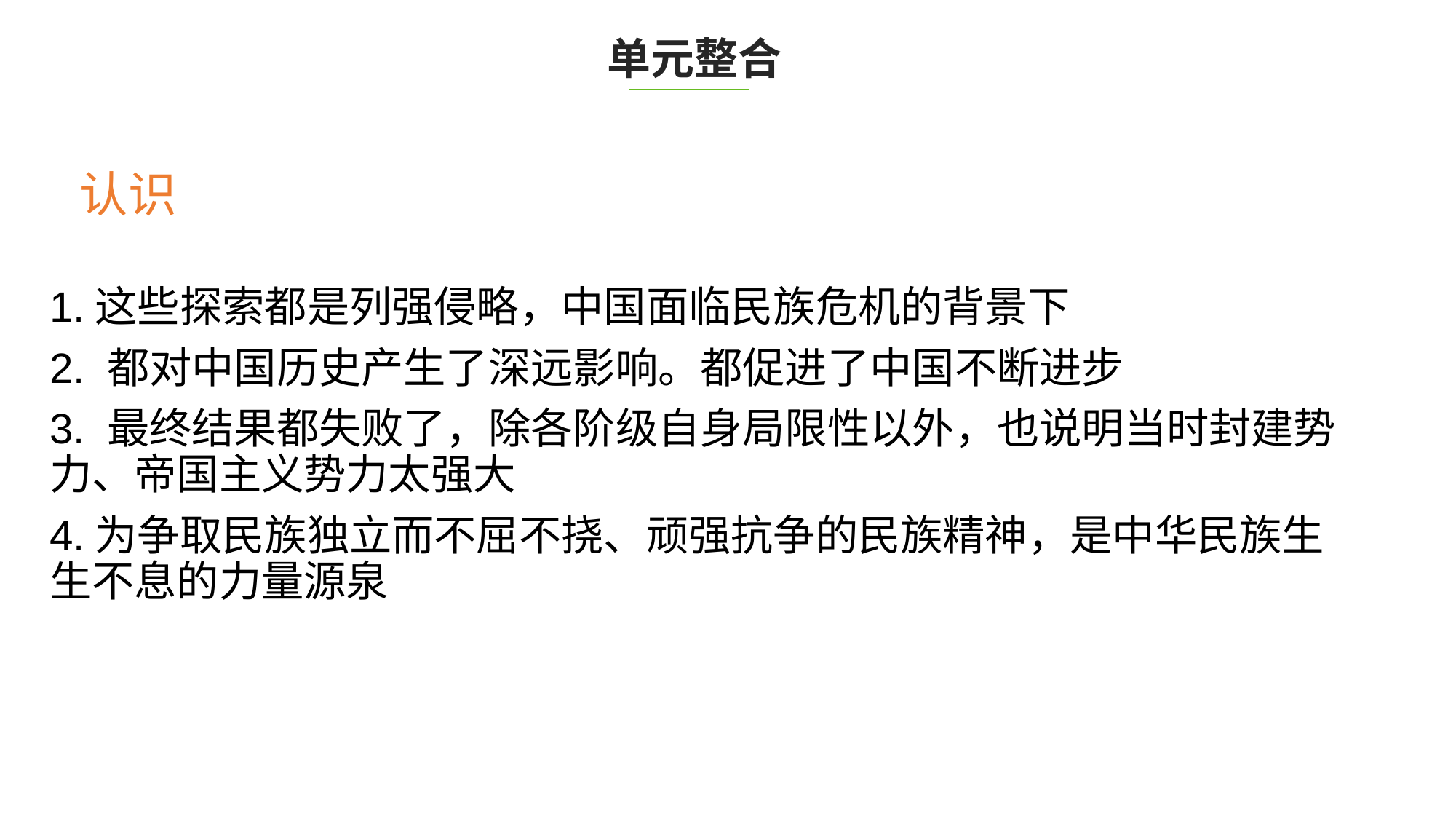

单元整合

认识
1.这些探索都是列强侵略，中国面临民族危机的背景下
2. 都对中国历史产生了深远影响。都促进了中国不断进步
3. 最终结果都失败了，除各阶级自身局限性以外，也说明当时封建势力、帝国主义势力太强大
4.为争取民族独立而不屈不挠、顽强抗争的民族精神，是中华民族生生不息的力量源泉